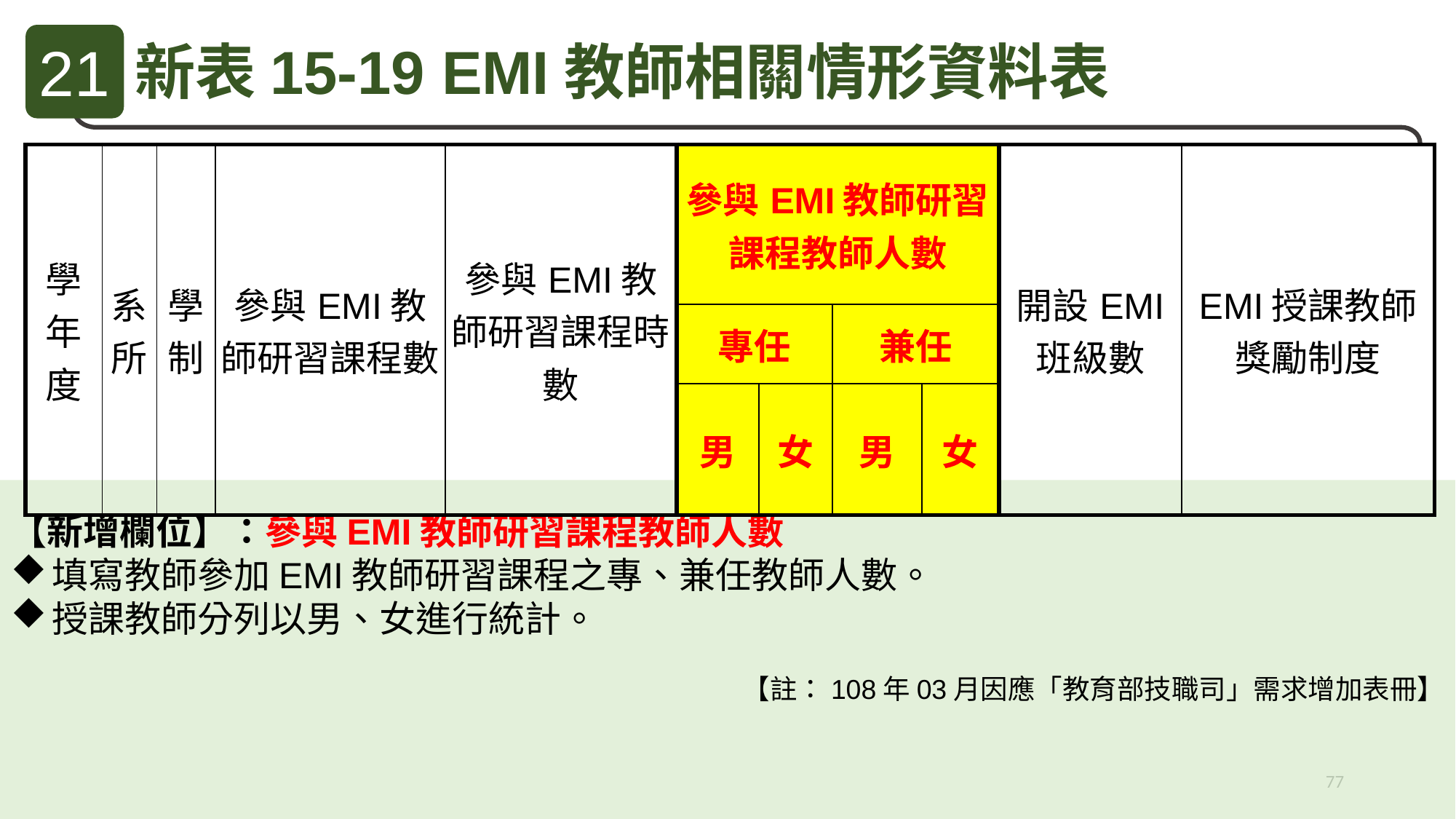

21
新表15-19 EMI教師相關情形資料表

| 學年度 | 系所 | 學制 | 參與EMI教師研習課程數 | 參與EMI教師研習課程時數 | 參與EMI教師研習課程教師人數 |  |  |  | 開設EMI 班級數 | EMI授課教師 獎勵制度 |
| --- | --- | --- | --- | --- | --- | --- | --- | --- | --- | --- |
|  |  |  |  |  | 專任 |  | 兼任 |  |  |  |
|  |  |  |  |  | 男 | 女 | 男 | 女 |  |  |

【新增欄位】：參與EMI教師研習課程教師人數
填寫教師參加EMI教師研習課程之專、兼任教師人數。
授課教師分列以男、女進行統計。

【註：108年03月因應「教育部技職司」需求增加表冊】

77